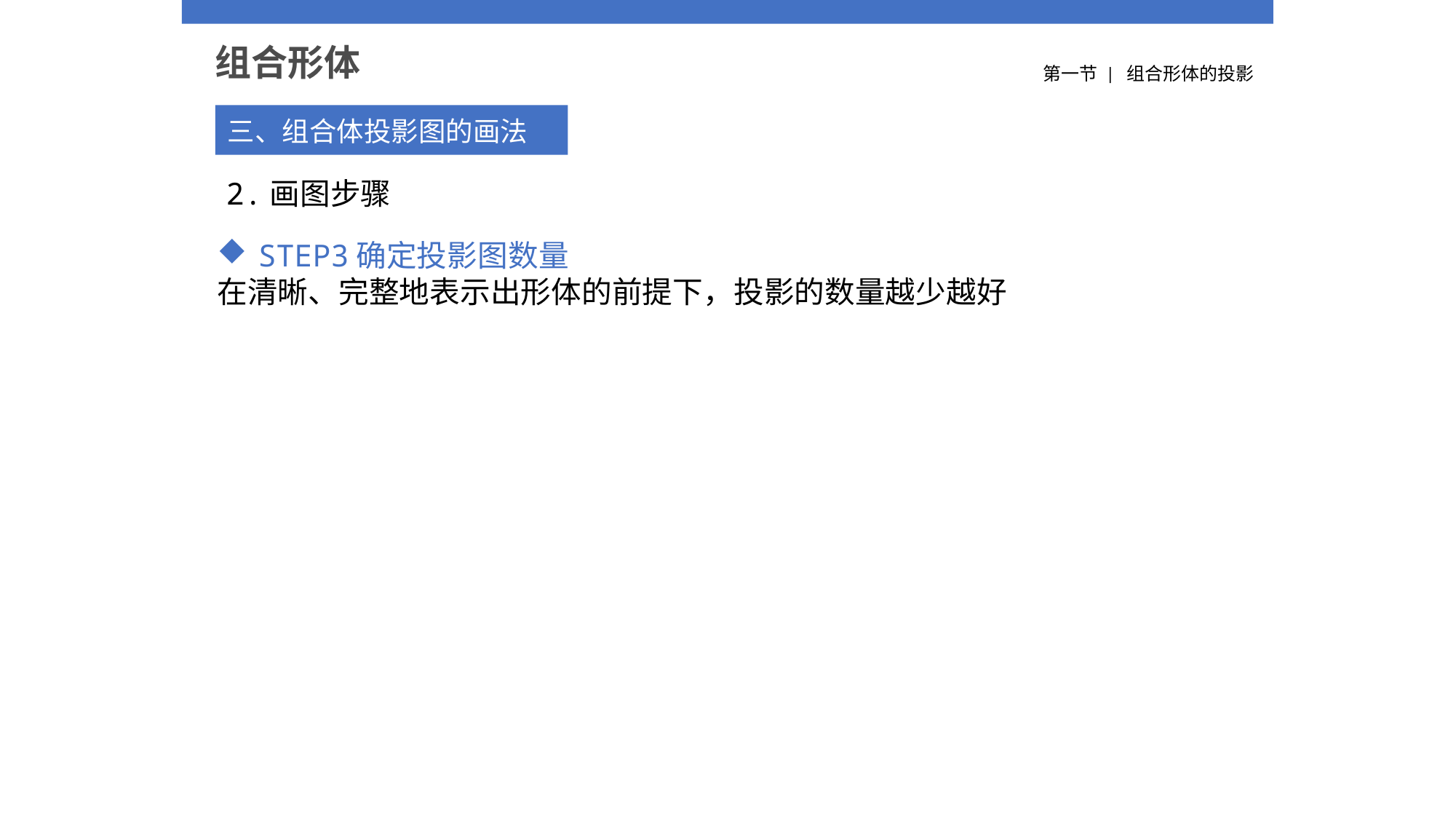

组合形体
第一节 |  组合形体的投影

三、组合体投影图的画法
2.画图步骤
STEP3确定投影图数量
在清晰、完整地表示出形体的前提下，投影的数量越少越好